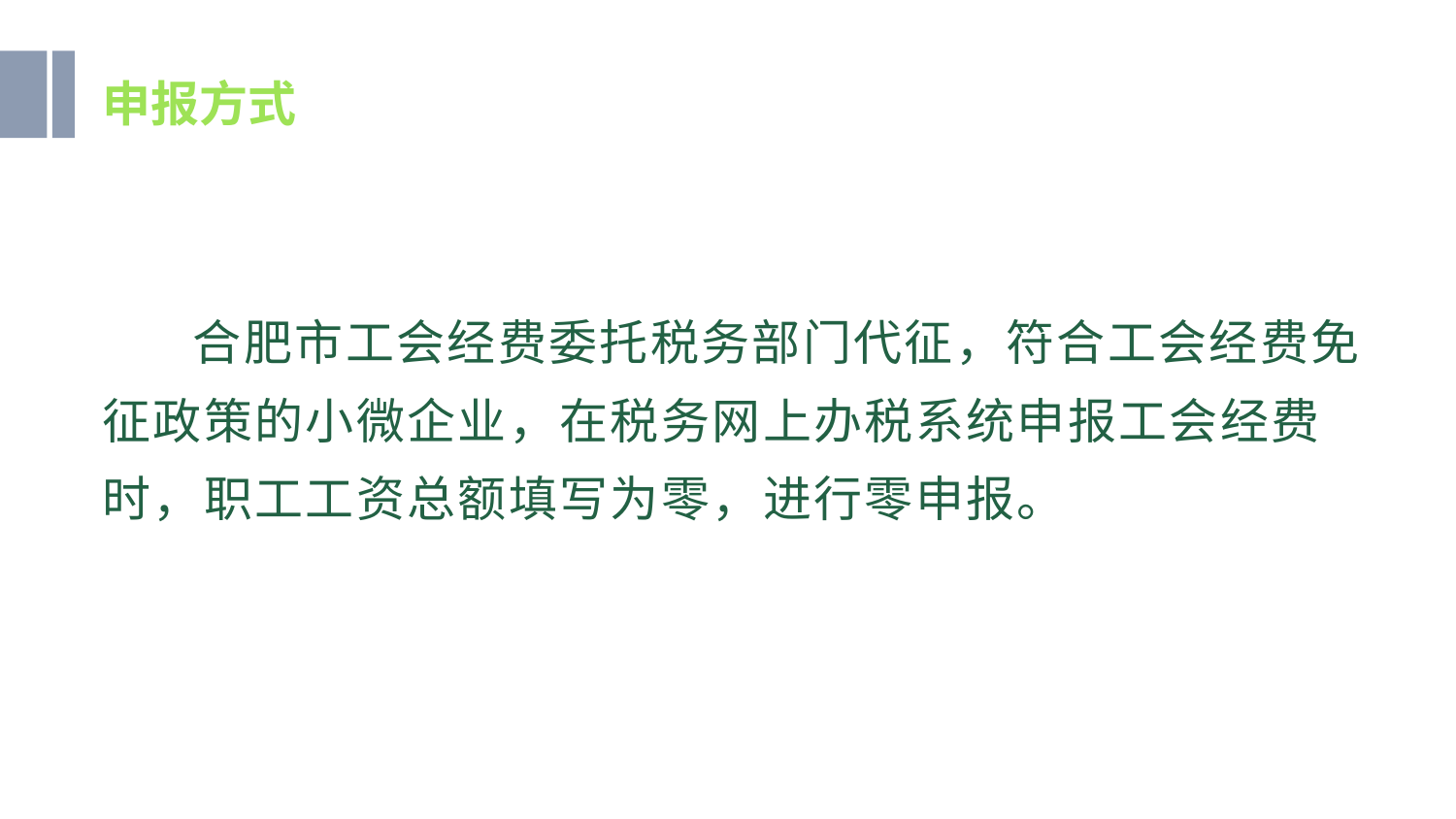

申报方式
      合肥市工会经费委托税务部门代征，符合工会经费免征政策的小微企业，在税务网上办税系统申报工会经费时，职工工资总额填写为零，进行零申报。